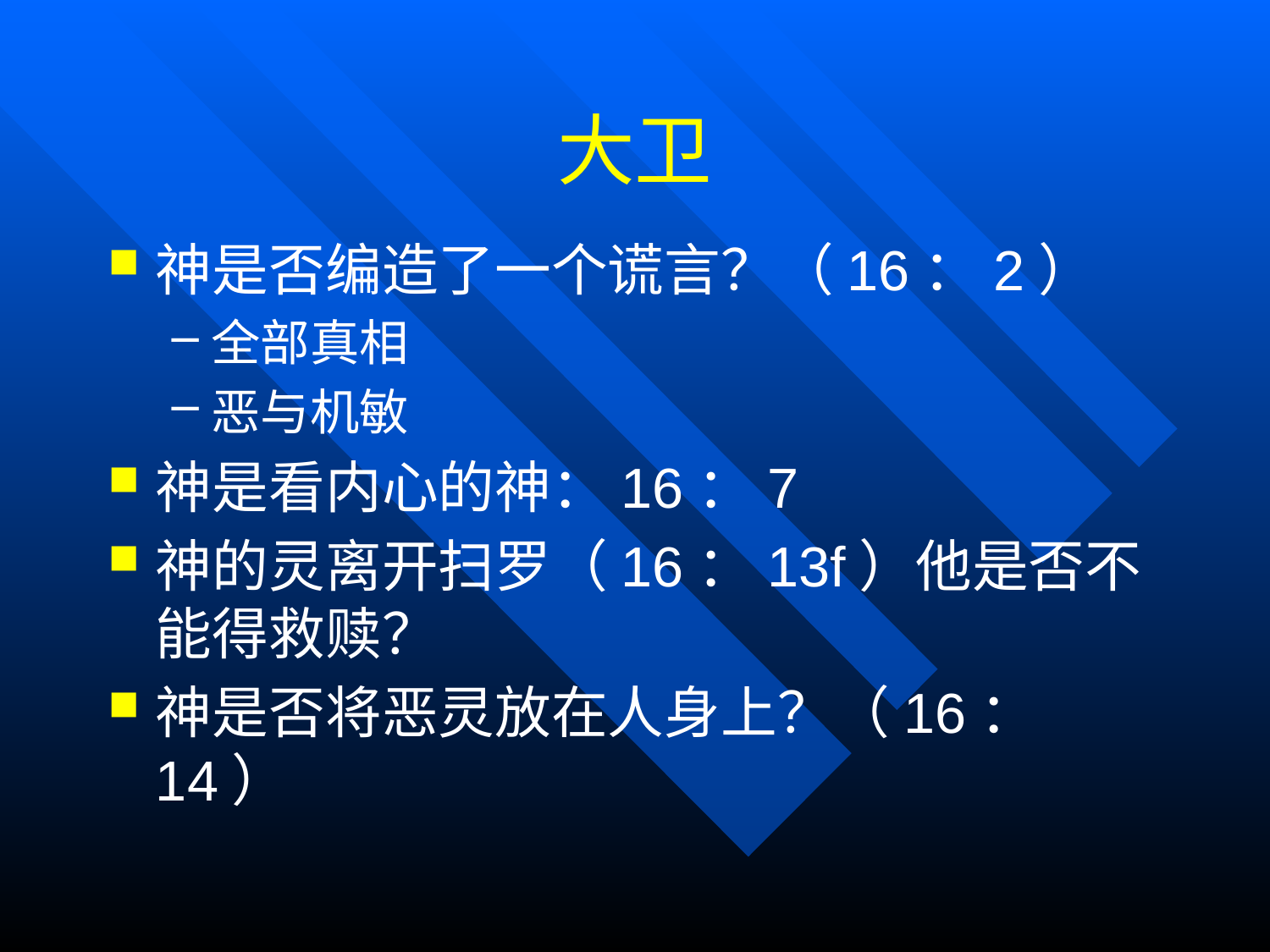

# 大卫
神是否编造了一个谎言？（16：2）
全部真相
恶与机敏
神是看内心的神：16：7
神的灵离开扫罗（16：13f）他是否不能得救赎？
神是否将恶灵放在人身上？（16：14）